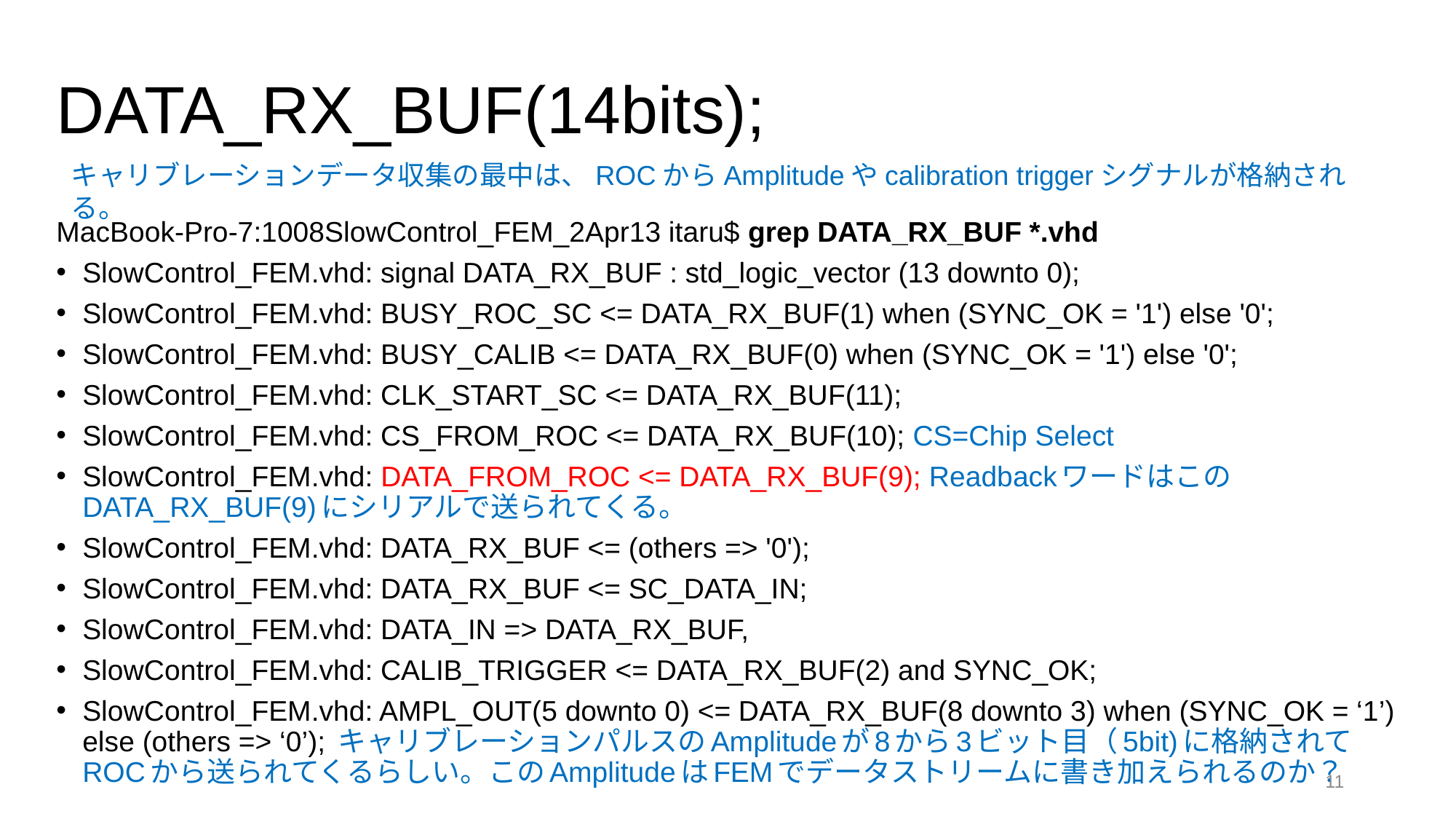

# DATA_RX_BUF(14bits);
キャリブレーションデータ収集の最中は、ROCからAmplitudeやcalibration triggerシグナルが格納される。
MacBook-Pro-7:1008SlowControl_FEM_2Apr13 itaru$ grep DATA_RX_BUF *.vhd
SlowControl_FEM.vhd: signal DATA_RX_BUF : std_logic_vector (13 downto 0);
SlowControl_FEM.vhd: BUSY_ROC_SC <= DATA_RX_BUF(1) when (SYNC_OK = '1') else '0';
SlowControl_FEM.vhd: BUSY_CALIB <= DATA_RX_BUF(0) when (SYNC_OK = '1') else '0';
SlowControl_FEM.vhd: CLK_START_SC <= DATA_RX_BUF(11);
SlowControl_FEM.vhd: CS_FROM_ROC <= DATA_RX_BUF(10); CS=Chip Select
SlowControl_FEM.vhd: DATA_FROM_ROC <= DATA_RX_BUF(9); ReadbackワードはこのDATA_RX_BUF(9)にシリアルで送られてくる。
SlowControl_FEM.vhd: DATA_RX_BUF <= (others => '0');
SlowControl_FEM.vhd: DATA_RX_BUF <= SC_DATA_IN;
SlowControl_FEM.vhd: DATA_IN => DATA_RX_BUF,
SlowControl_FEM.vhd: CALIB_TRIGGER <= DATA_RX_BUF(2) and SYNC_OK;
SlowControl_FEM.vhd: AMPL_OUT(5 downto 0) <= DATA_RX_BUF(8 downto 3) when (SYNC_OK = ‘1’) else (others => ‘0’); キャリブレーションパルスのAmplitudeが8から3ビット目（5bit)に格納されてROCから送られてくるらしい。このAmplitudeはFEMでデータストリームに書き加えられるのか？

11